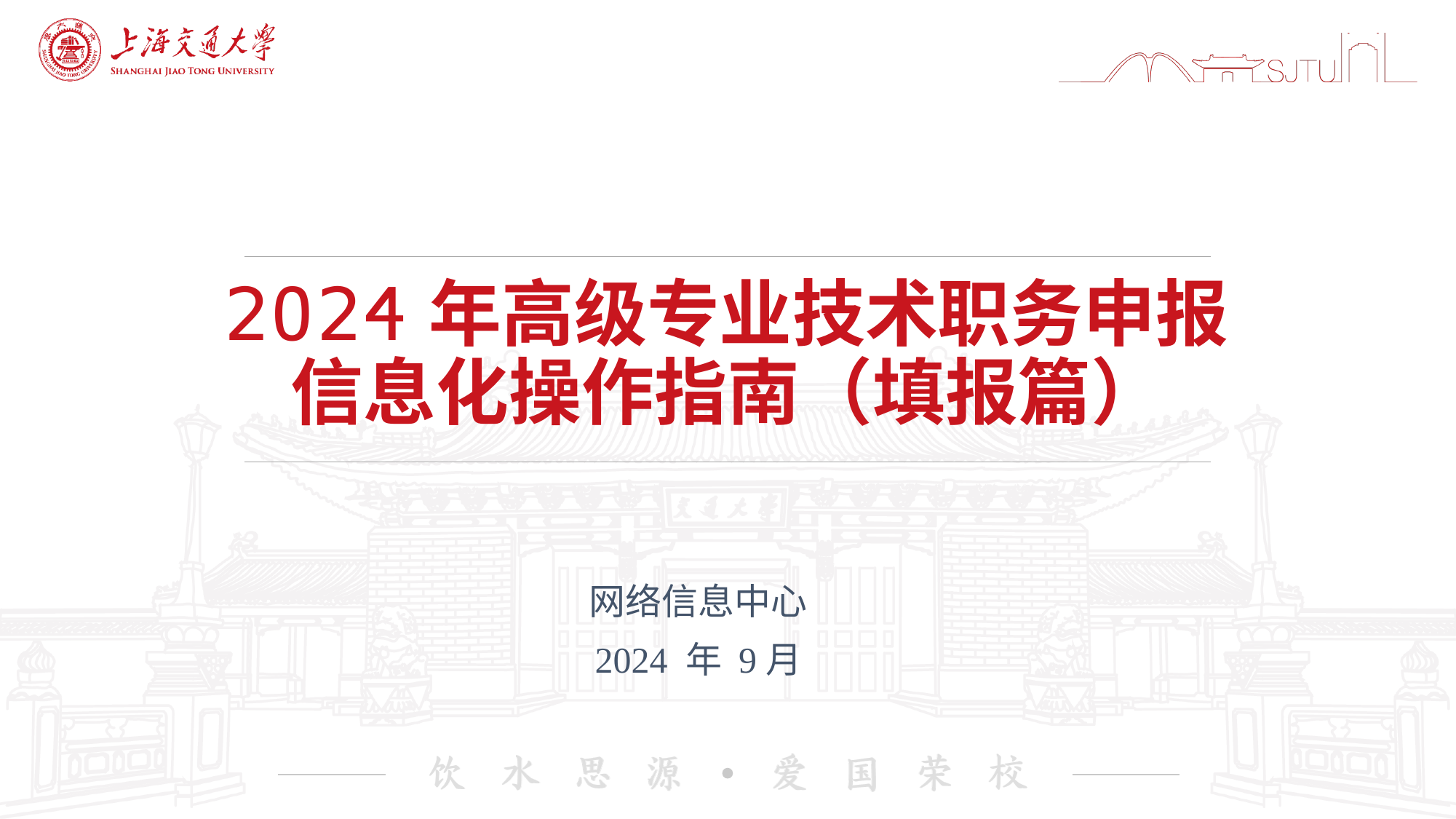

# 2024年高级专业技术职务申报 信息化操作指南（填报篇）
网络信息中心
2024 年 9月